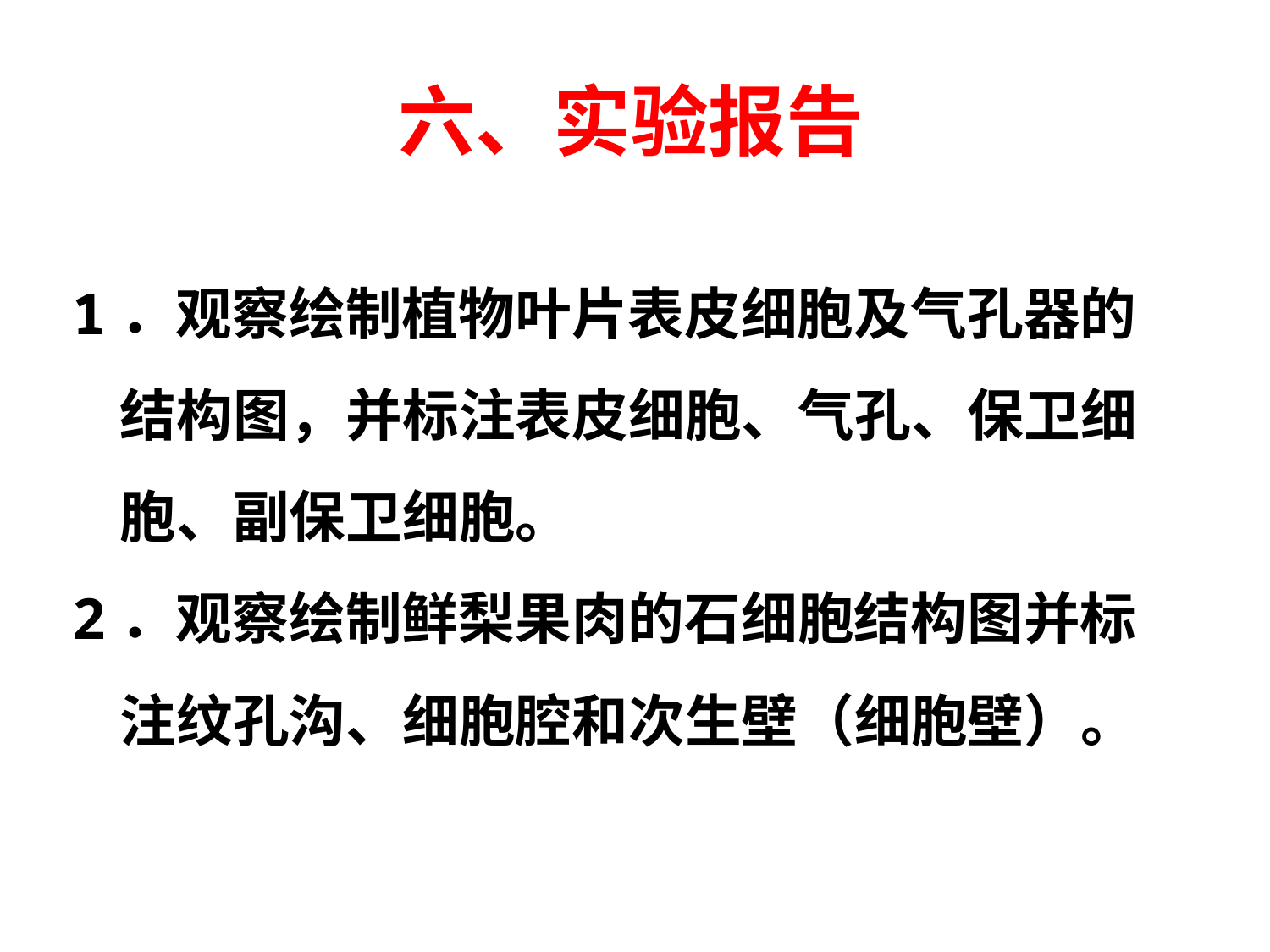

# 六、实验报告
1．观察绘制植物叶片表皮细胞及气孔器的结构图，并标注表皮细胞、气孔、保卫细胞、副保卫细胞。
2．观察绘制鲜梨果肉的石细胞结构图并标注纹孔沟、细胞腔和次生壁（细胞壁）。